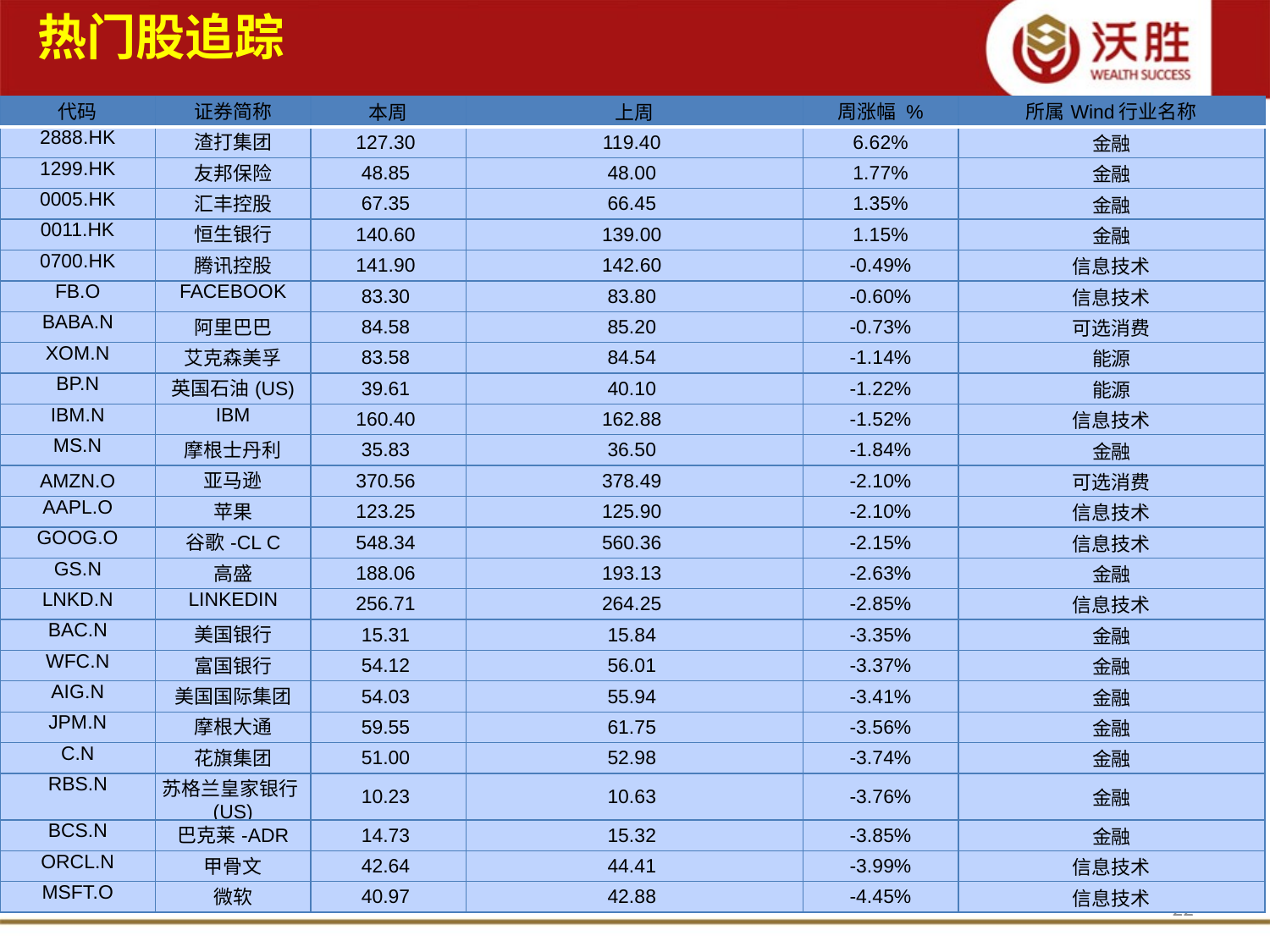

热门股追踪
| 代码 | 证券简称 | 本周 | 上周 | 周涨幅 % | 所属Wind行业名称 |
| --- | --- | --- | --- | --- | --- |
| 2888.HK | 渣打集团 | 127.30 | 119.40 | 6.62% | 金融 |
| 1299.HK | 友邦保险 | 48.85 | 48.00 | 1.77% | 金融 |
| 0005.HK | 汇丰控股 | 67.35 | 66.45 | 1.35% | 金融 |
| 0011.HK | 恒生银行 | 140.60 | 139.00 | 1.15% | 金融 |
| 0700.HK | 腾讯控股 | 141.90 | 142.60 | -0.49% | 信息技术 |
| FB.O | FACEBOOK | 83.30 | 83.80 | -0.60% | 信息技术 |
| BABA.N | 阿里巴巴 | 84.58 | 85.20 | -0.73% | 可选消费 |
| XOM.N | 艾克森美孚 | 83.58 | 84.54 | -1.14% | 能源 |
| BP.N | 英国石油(US) | 39.61 | 40.10 | -1.22% | 能源 |
| IBM.N | IBM | 160.40 | 162.88 | -1.52% | 信息技术 |
| MS.N | 摩根士丹利 | 35.83 | 36.50 | -1.84% | 金融 |
| AMZN.O | 亚马逊 | 370.56 | 378.49 | -2.10% | 可选消费 |
| AAPL.O | 苹果 | 123.25 | 125.90 | -2.10% | 信息技术 |
| GOOG.O | 谷歌-CL C | 548.34 | 560.36 | -2.15% | 信息技术 |
| GS.N | 高盛 | 188.06 | 193.13 | -2.63% | 金融 |
| LNKD.N | LINKEDIN | 256.71 | 264.25 | -2.85% | 信息技术 |
| BAC.N | 美国银行 | 15.31 | 15.84 | -3.35% | 金融 |
| WFC.N | 富国银行 | 54.12 | 56.01 | -3.37% | 金融 |
| AIG.N | 美国国际集团 | 54.03 | 55.94 | -3.41% | 金融 |
| JPM.N | 摩根大通 | 59.55 | 61.75 | -3.56% | 金融 |
| C.N | 花旗集团 | 51.00 | 52.98 | -3.74% | 金融 |
| RBS.N | 苏格兰皇家银行(US) | 10.23 | 10.63 | -3.76% | 金融 |
| BCS.N | 巴克莱-ADR | 14.73 | 15.32 | -3.85% | 金融 |
| ORCL.N | 甲骨文 | 42.64 | 44.41 | -3.99% | 信息技术 |
| MSFT.O | 微软 | 40.97 | 42.88 | -4.45% | 信息技术 |
22